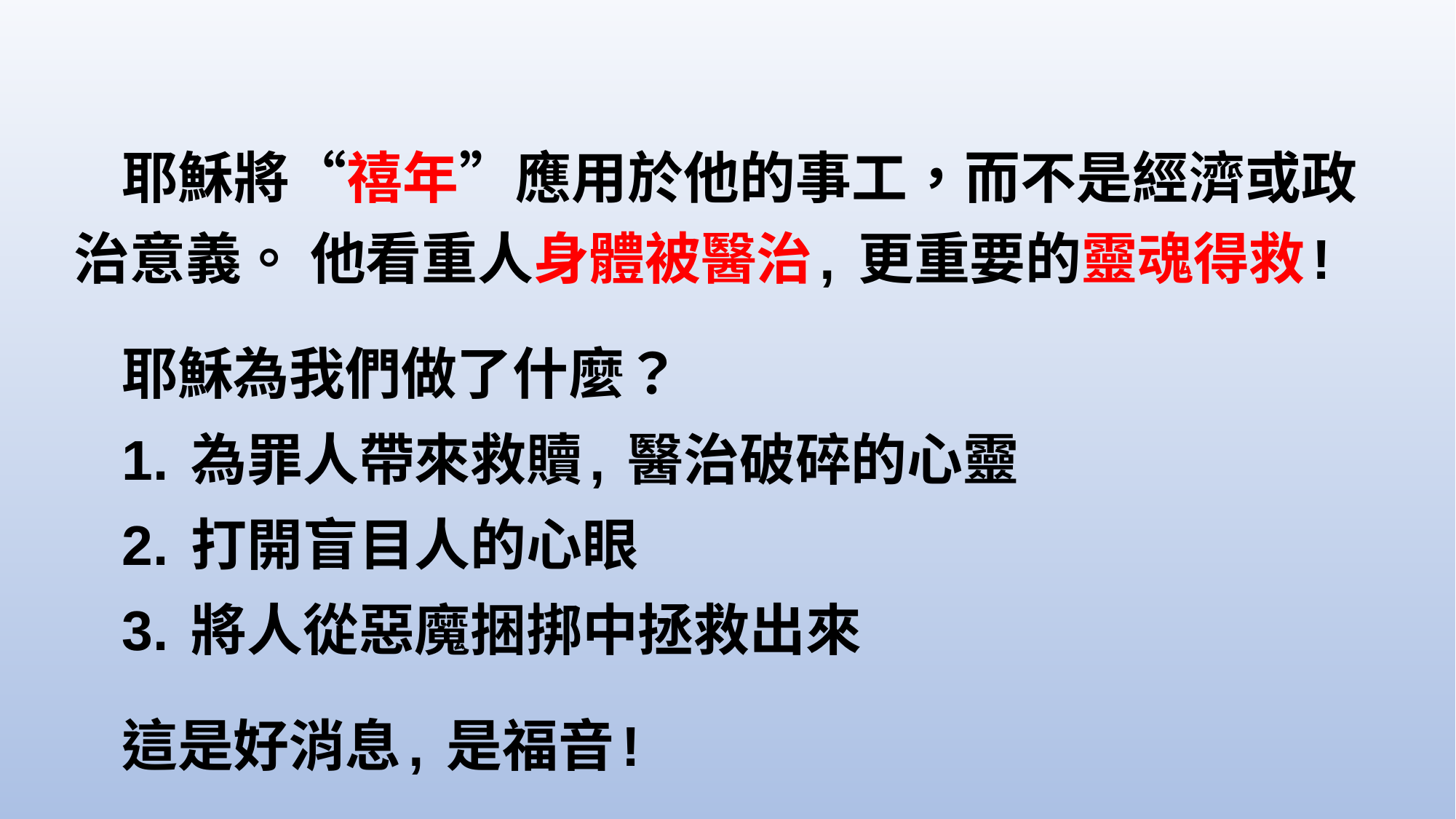

耶穌將“禧年”應用於他的事工，而不是經濟或政治意義。 他看重人身體被醫治, 更重要的靈魂得救!

耶穌為我們做了什麼？
1. 為罪人帶來救贖, 醫治破碎的心靈
2. 打開盲目人的心眼
3. 將人從惡魔捆挷中拯救出來

這是好消息, 是福音!